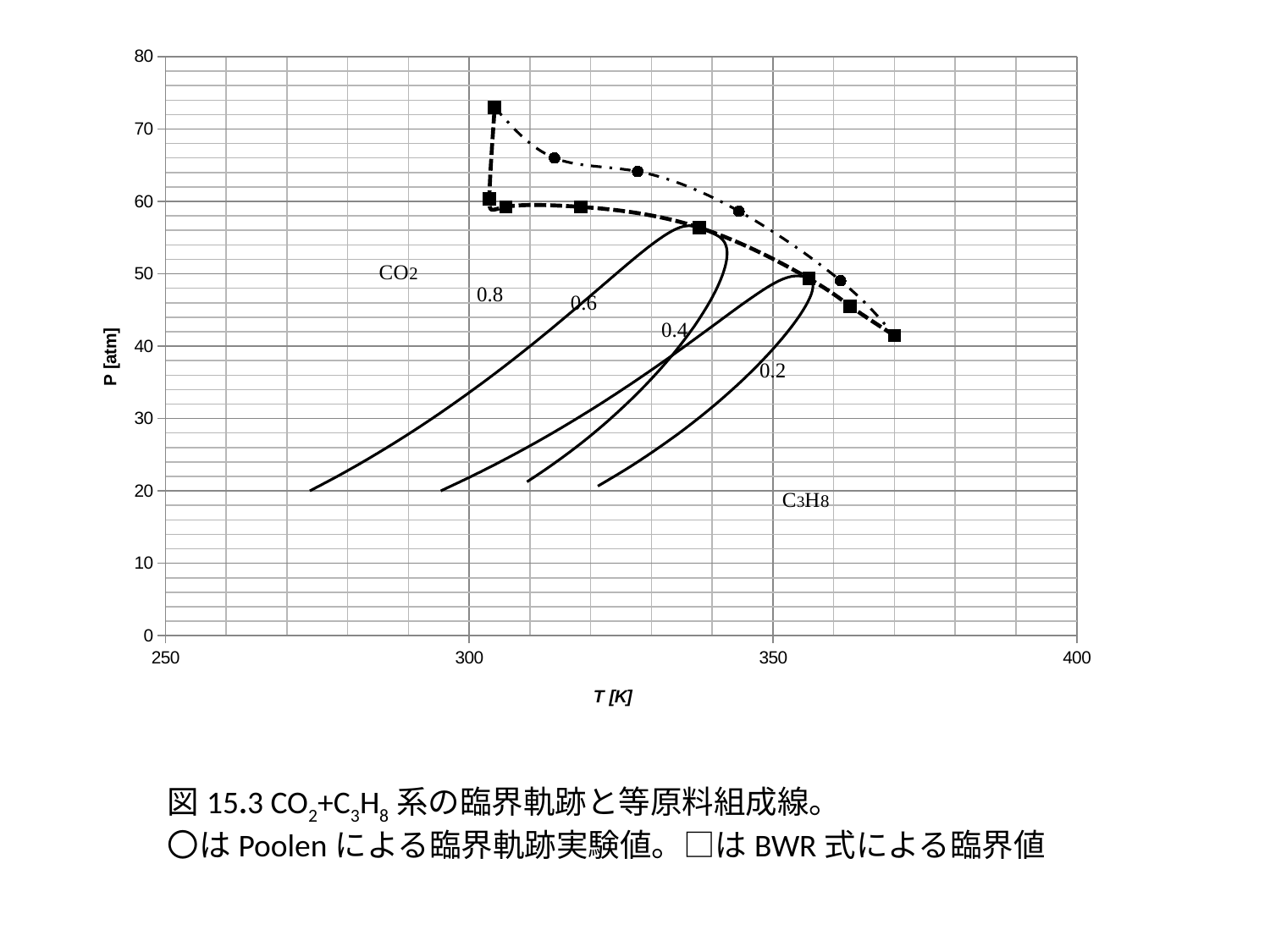

### Chart

| Category |  |  |  |  |  |  |  |  |  |
|---|---|---|---|---|---|---|---|---|---|
図15.3 CO2+C3H8系の臨界軌跡と等原料組成線。
〇はPoolenによる臨界軌跡実験値。□はBWR式による臨界値